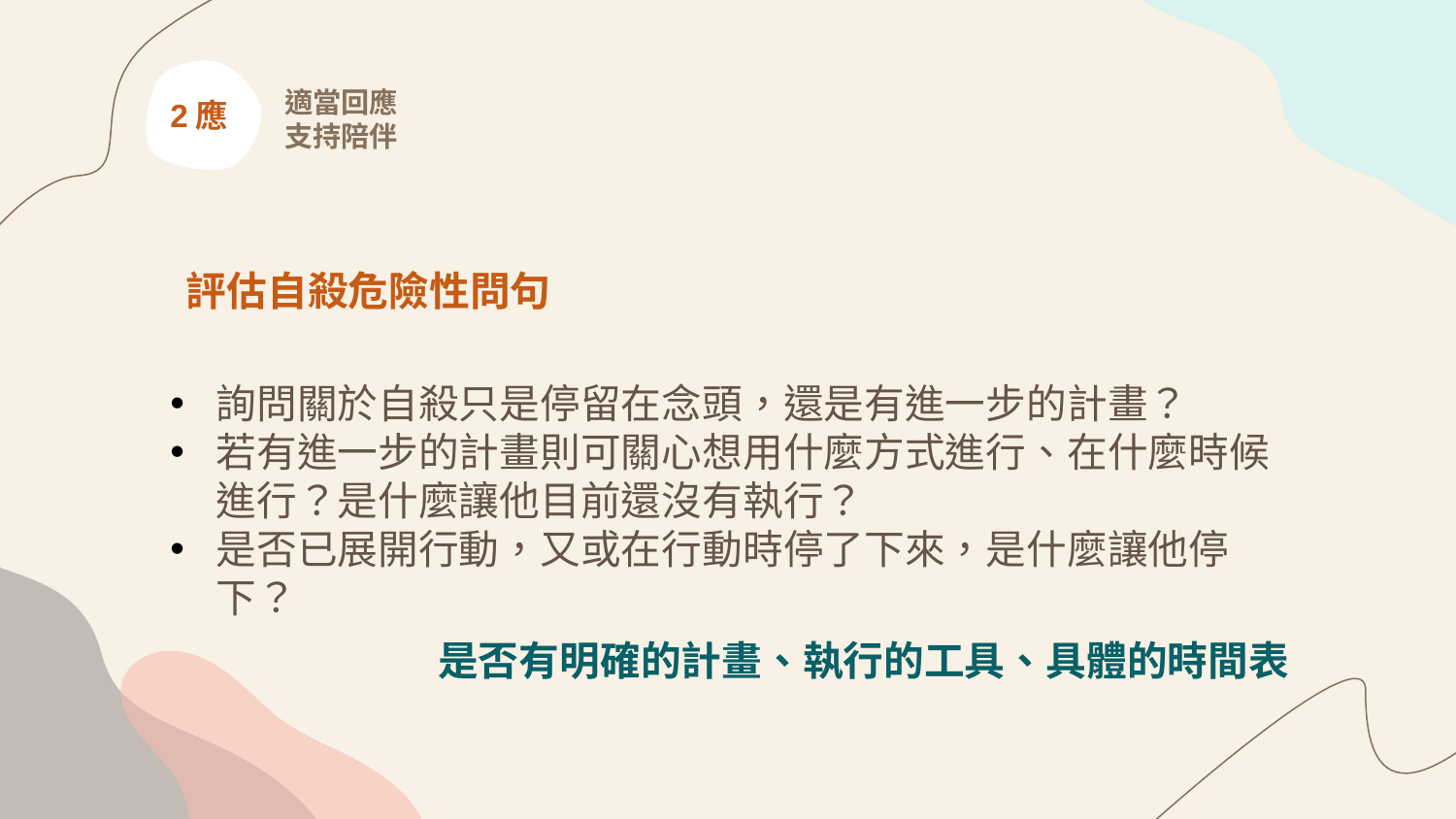

2應
適當回應
支持陪伴

評估自殺危險性問句
詢問關於自殺只是停留在念頭，還是有進一步的計畫？
若有進一步的計畫則可關心想用什麼方式進行、在什麼時候進行？是什麼讓他目前還沒有執行？
是否已展開行動，又或在行動時停了下來，是什麼讓他停下？

是否有明確的計畫、執行的工具、具體的時間表